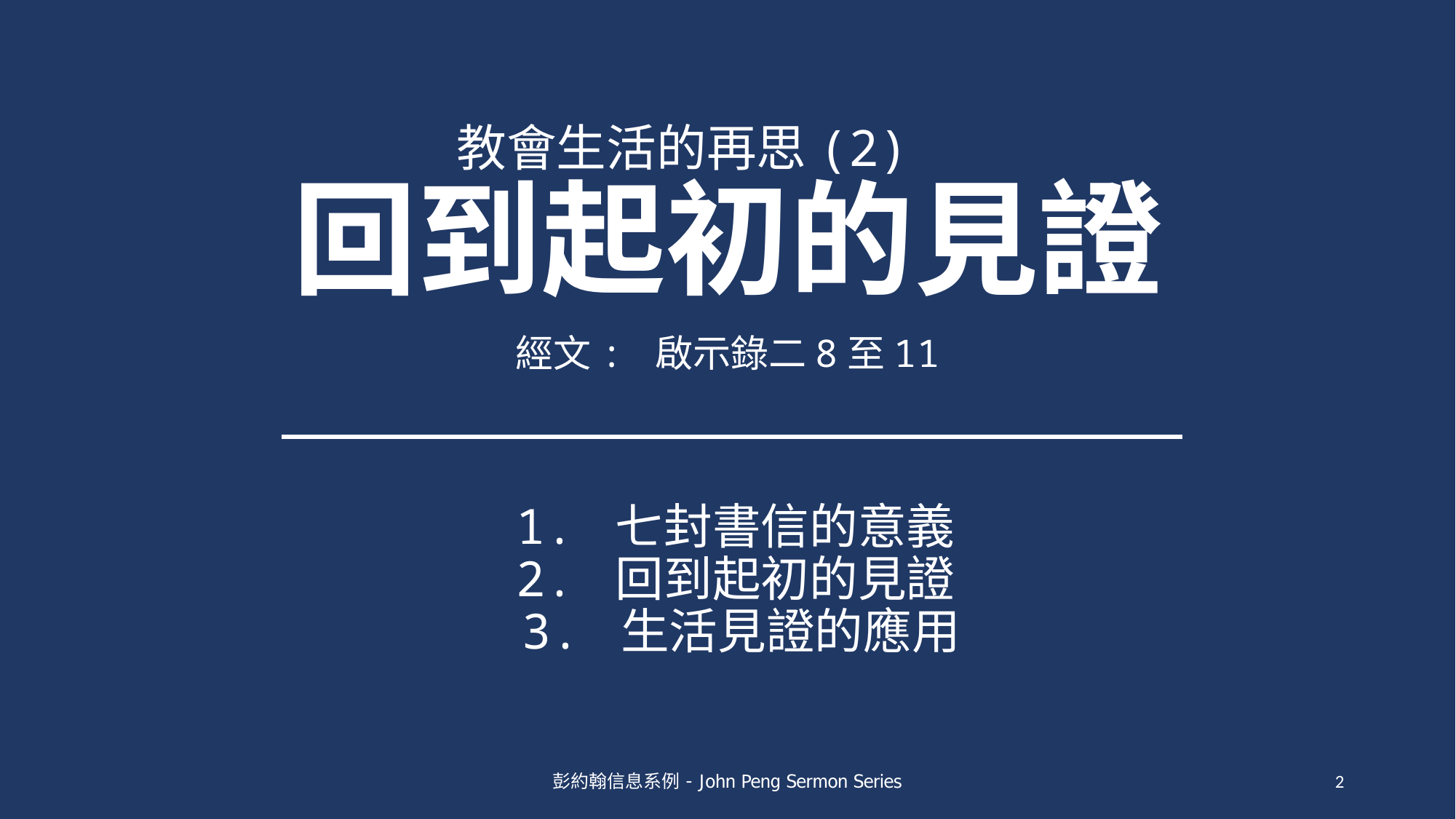

教會生活的再思(2)
回到起初的見證

經文: 啟示錄二8至11
# 1. 七封書信的意義 2. 回到起初的見證 3. 生活見證的應用
彭約翰信息系例 - John Peng Sermon Series
2